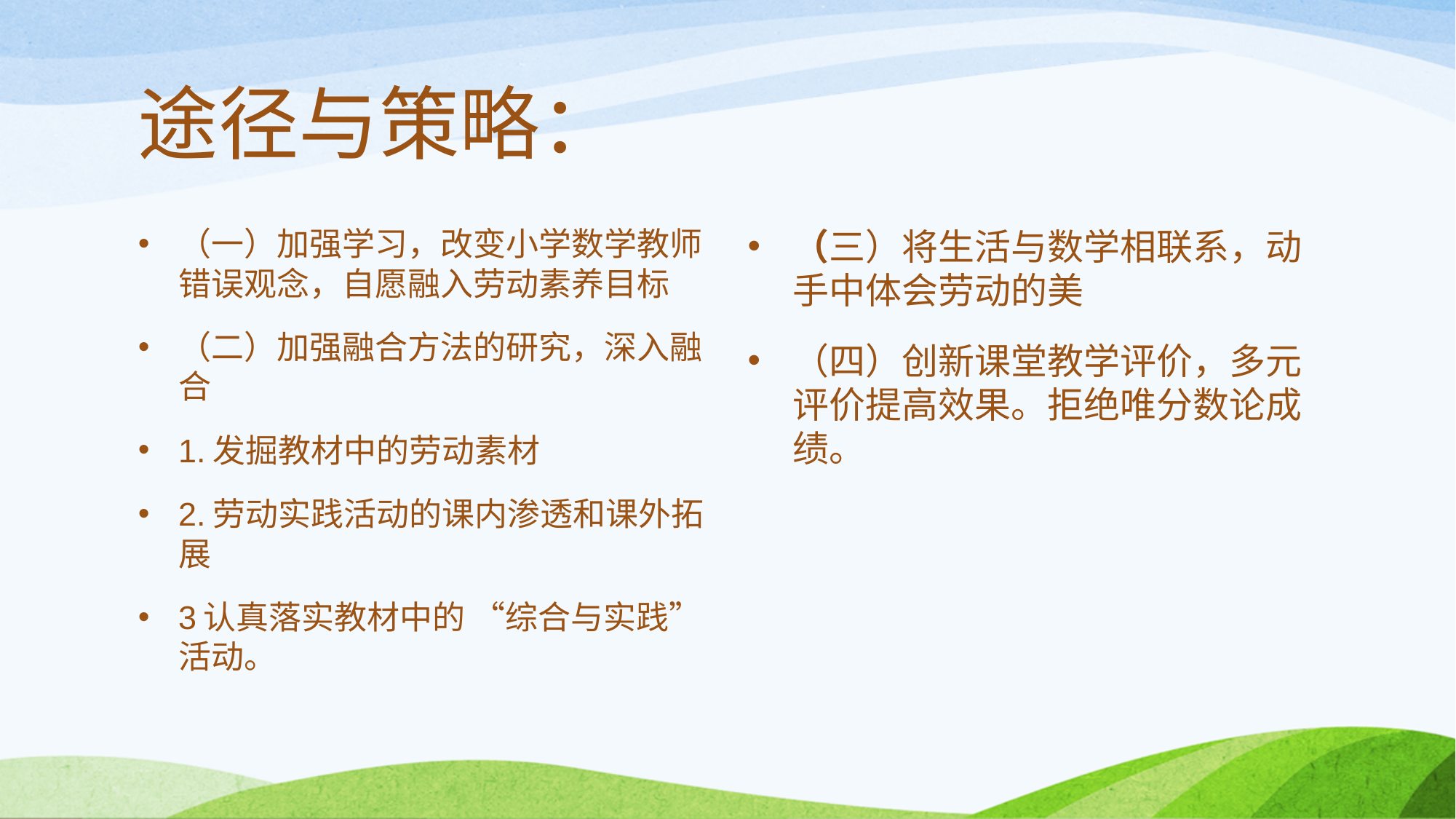

# 途径与策略：
（一）加强学习，改变小学数学教师错误观念，自愿融入劳动素养目标
（二）加强融合方法的研究，深入融合
1.发掘教材中的劳动素材
2.劳动实践活动的课内渗透和课外拓展
3认真落实教材中的 “综合与实践”活动。

（三）将生活与数学相联系，动手中体会劳动的美
（四）创新课堂教学评价，多元评价提高效果。拒绝唯分数论成绩。